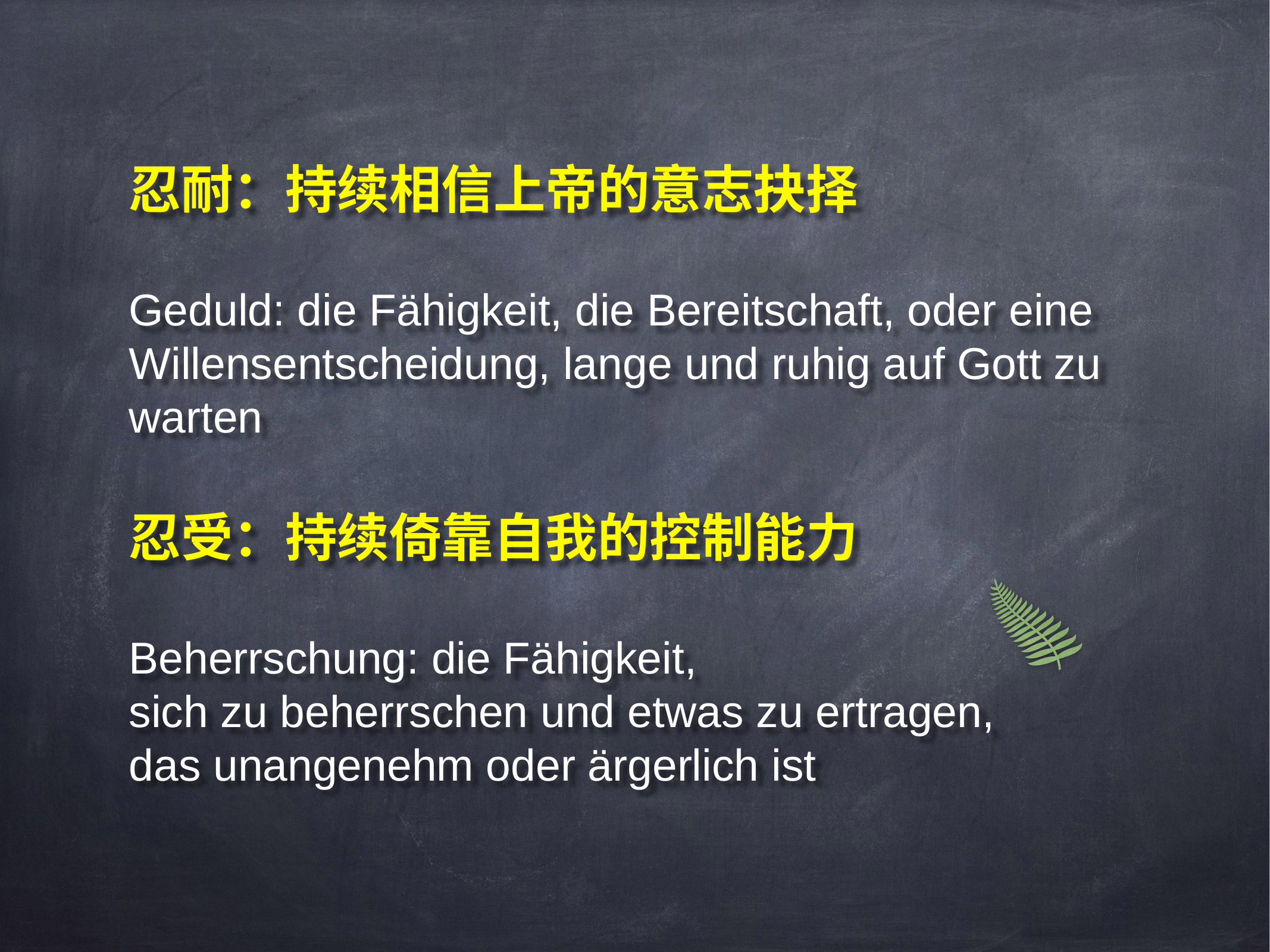

# 忍耐：持续相信上帝的意志抉择
Geduld: die Fähigkeit, die Bereitschaft, oder eine Willensentscheidung, lange und ruhig auf Gott zu warten

忍受：持续倚靠自我的控制能力
Beherrschung: die Fähigkeit,
sich zu beherrschen und etwas zu ertragen,
das unangenehm oder ärgerlich ist